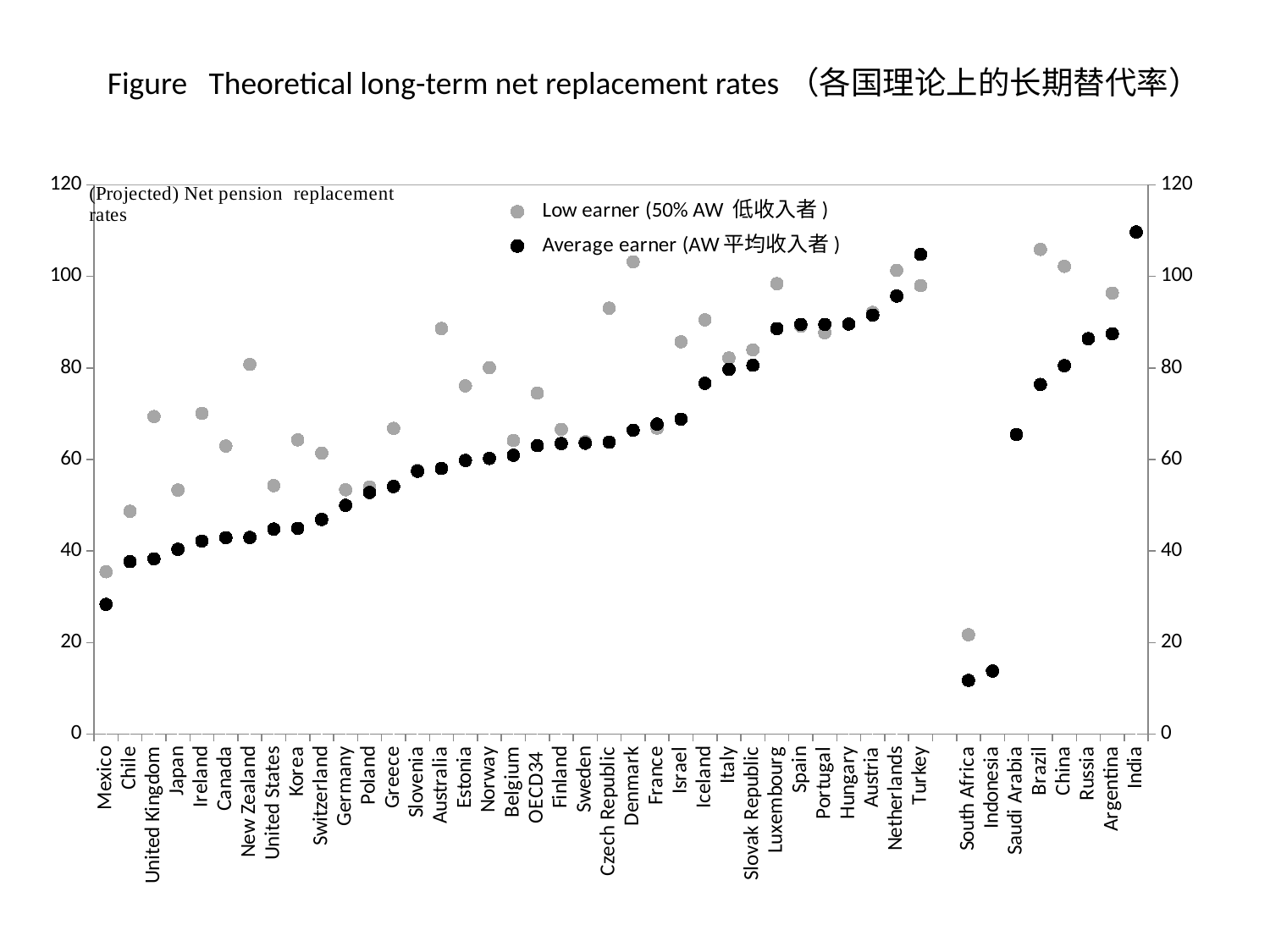

Figure   Theoretical long-term net replacement rates（各国理论上的长期替代率）

### Chart

| Category | Low earner (50% AW 低收入者) | Average earner (AW平均收入者) |  |
|---|---|---|---|
| Mexico | 35.46824 | 28.353970000000004 | 1.0 |
| Chile | 48.7 | 37.7 | 1.0 |
| United Kingdom | 69.38387999999999 | 38.30699 | 1.0 |
| Japan | 53.346990000000005 | 40.38198 | 1.0 |
| Ireland | 70.1 | 42.2 | 1.0 |
| Canada | 62.951899999999995 | 42.939280000000004 | 1.0 |
| New Zealand | 80.77839999999998 | 42.99452 | 1.0 |
| United States | 54.30679000000001 | 44.81315 | 1.0 |
| Korea | 64.3 | 44.97516000000001 | 1.0 |
| Switzerland | 61.4 | 46.9 | 1.0 |
| Germany | 53.4 | 50.0 | 1.0 |
| Poland | 54.0 | 52.8 | 1.0 |
| Greece | 66.8 | 54.1 | 1.0 |
| Slovenia | 57.619530000000005 | 57.43703 | 1.0 |
| Australia | 88.61312 | 58.04643 | 1.0 |
| Estonia | 76.1 | 59.8 | 1.0 |
| Norway | 80.07897999999999 | 60.24014000000001 | 1.0 |
| Belgium | 64.17307999999998 | 60.924820000000004 | 1.0 |
| OECD34  | 74.52311852941179 | 63.02736235294118 | 1.0 |
| Finland | 66.6 | 63.5 | 1.0 |
| Sweden | 63.903400000000005 | 63.56143 | None |
| Czech Republic | 93.06201 | 63.78144999999999 | None |
| Denmark | 103.2 | 66.4 | None |
| France | 66.85617999999998 | 67.73582 | None |
| Israel | 85.72368 | 68.81739 | None |
| Iceland | 90.51920000000001 | 76.65117999999998 | None |
| Italy | 82.19136999999999 | 79.69923 | None |
| Slovak Republic | 83.95029000000002 | 80.58662 | None |
| Luxembourg | 98.4 | 88.6 | None |
| Spain | 89.11437 | 89.51375 | None |
| Portugal | 87.71113000000001 | 89.51907000000001 | None |
| Hungary | 89.6 | 89.6 | 1.0 |
| Austria | 92.13348999999998 | 91.55091 | 1.0 |
| Netherlands | 101.3 | 95.7 | 1.0 |
| Turkey | 98.0 | 104.8 | None |
|  | None | None | None |
| South Africa | 21.73673999999999 | 11.76333 | None |
| Indonesia | 13.8 | 13.8 | None |
| Saudi Arabia | 65.44889 | 65.44889 | None |
| Brazil | 105.9 | 76.4 | None |
| China | 102.1982 | 80.5 | None |
| Russia | 86.39953000000001 | 86.39953000000001 | None |
| Argentina | 96.36310999999999 | 87.46713000000001 | None |
| India | 109.7 | 109.7 | 1.0 |
#